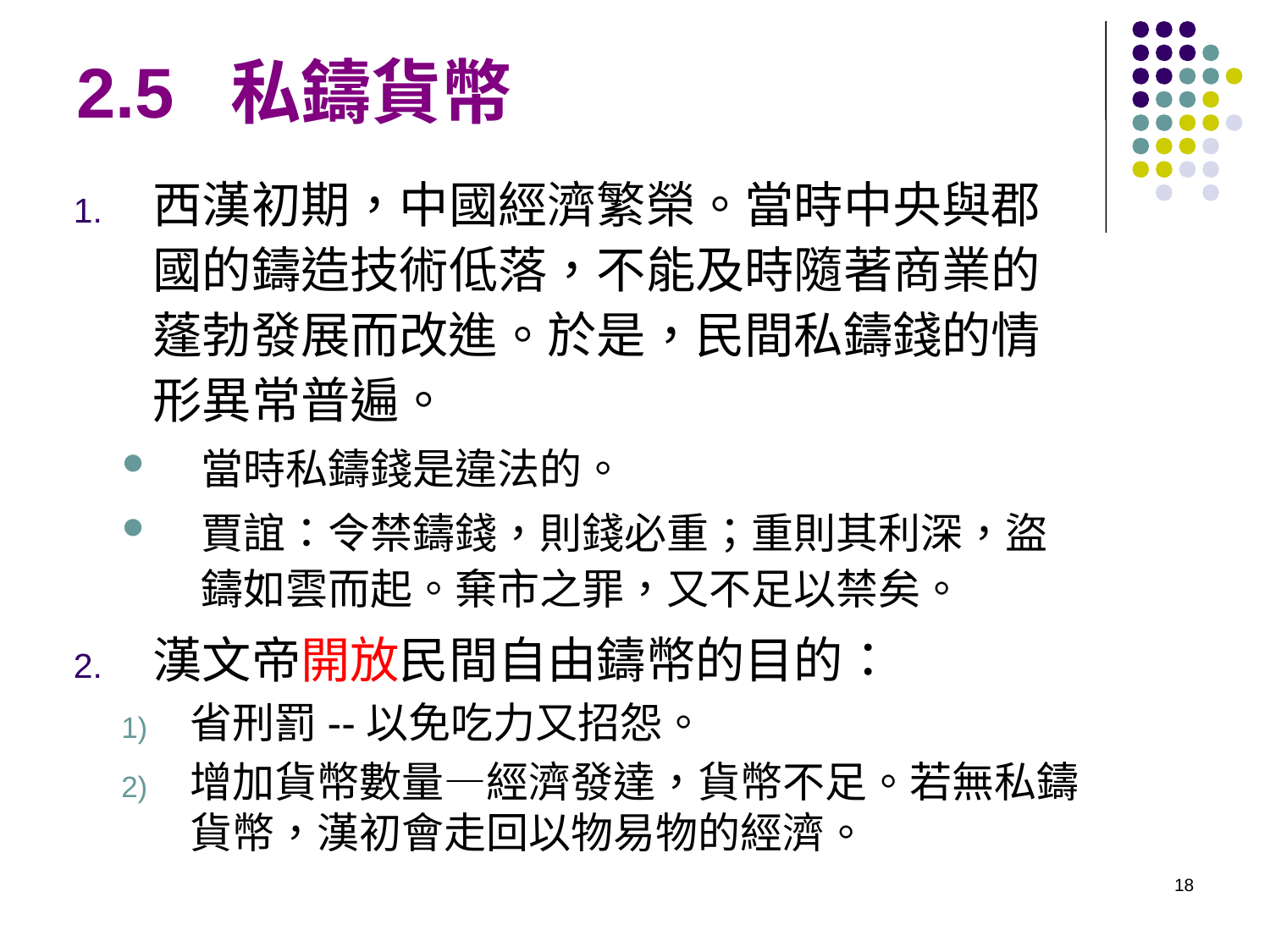

# 2.5  私鑄貨幣
西漢初期，中國經濟繁榮。當時中央與郡國的鑄造技術低落，不能及時隨著商業的蓬勃發展而改進。於是，民間私鑄錢的情形異常普遍。
當時私鑄錢是違法的。
賈誼：令禁鑄錢，則錢必重；重則其利深，盜鑄如雲而起。棄市之罪，又不足以禁矣。
漢文帝開放民間自由鑄幣的目的：
省刑罰--以免吃力又招怨。
增加貨幣數量—經濟發達，貨幣不足。若無私鑄貨幣，漢初會走回以物易物的經濟。
18